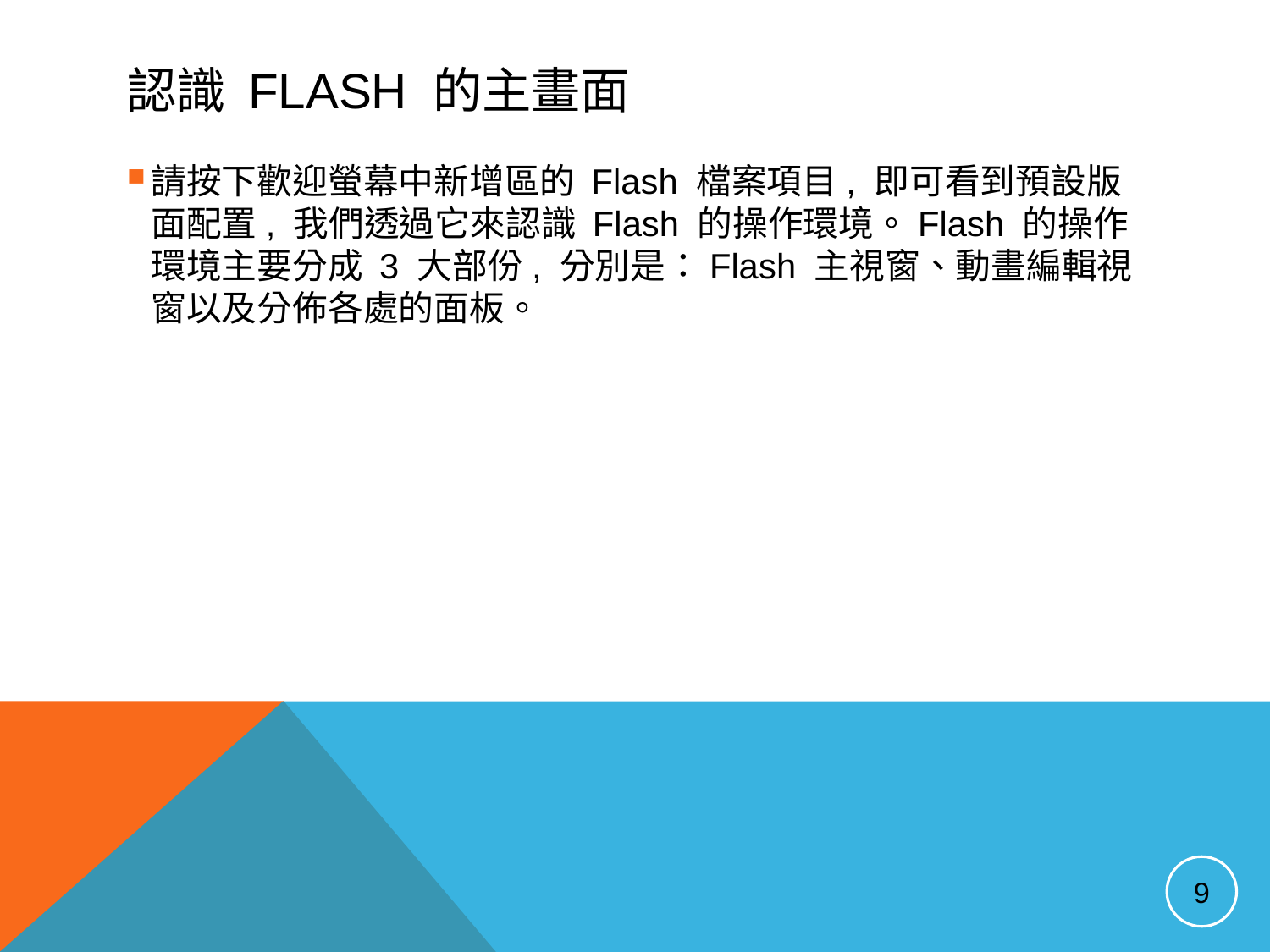

# 認識 Flash 的主畫面
請按下歡迎螢幕中新增區的 Flash 檔案項目, 即可看到預設版面配置, 我們透過它來認識 Flash 的操作環境。Flash 的操作環境主要分成 3 大部份, 分別是：Flash 主視窗、動畫編輯視窗以及分佈各處的面板。
9